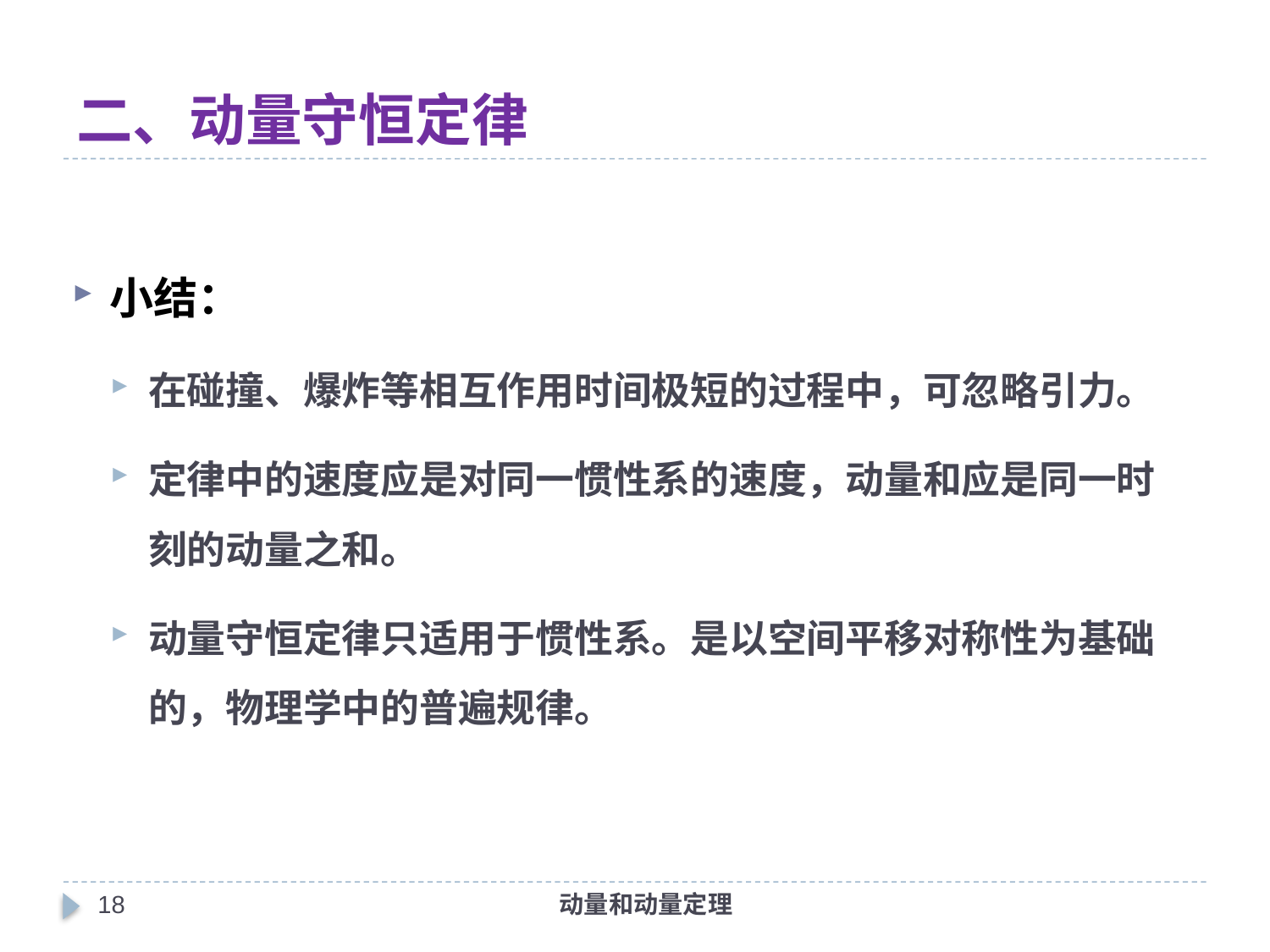

# 二、动量守恒定律

小结：
在碰撞、爆炸等相互作用时间极短的过程中，可忽略引力。
定律中的速度应是对同一惯性系的速度，动量和应是同一时刻的动量之和。
动量守恒定律只适用于惯性系。是以空间平移对称性为基础的，物理学中的普遍规律。
18
动量和动量定理